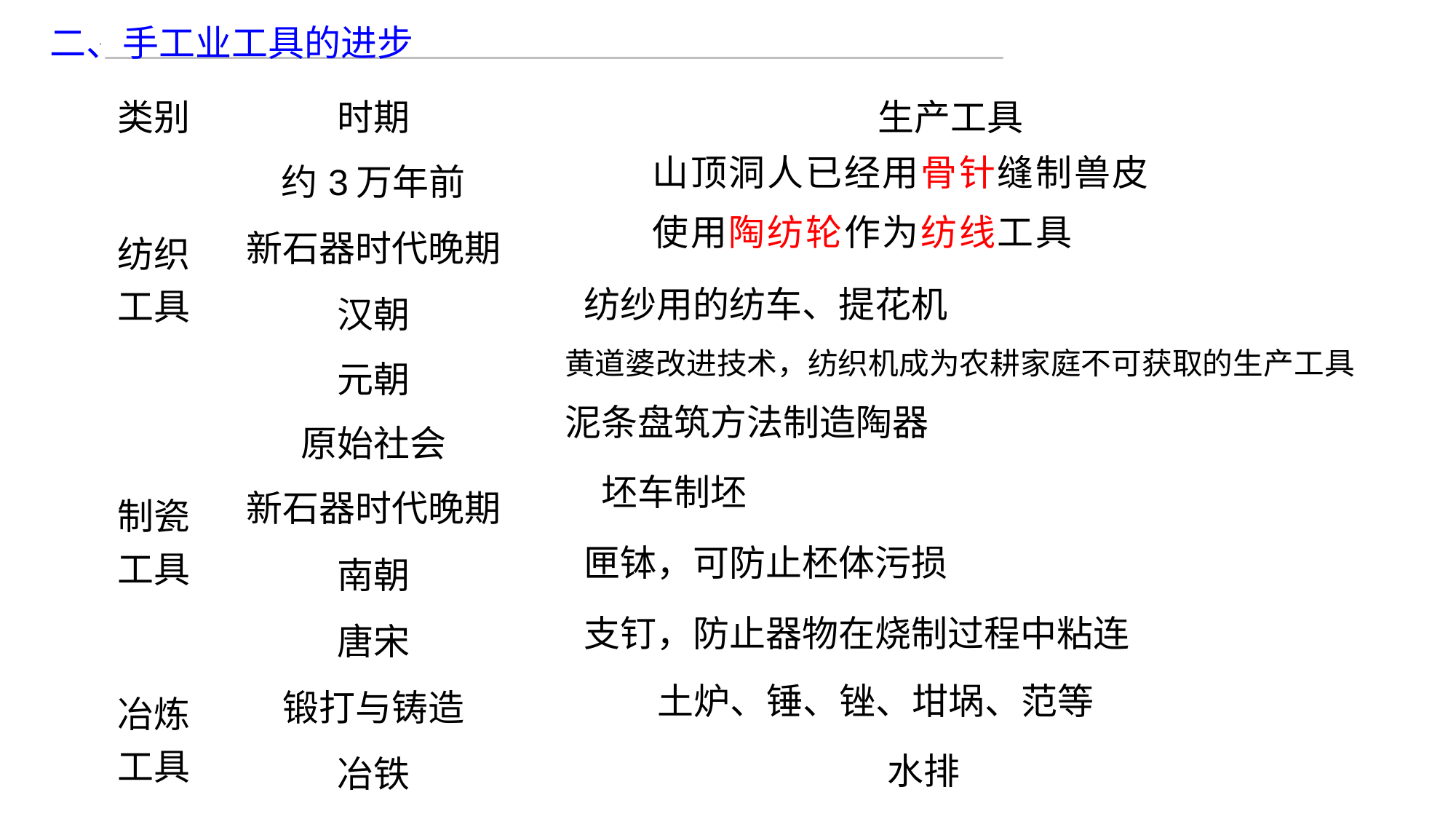

二、手工业工具的进步

| 类别 | 时期 | 生产工具 |
| --- | --- | --- |
| 纺织 工具 | 约3万年前 |  |
|  | 新石器时代晚期 |  |
|  | 汉朝 |  |
|  | 元朝 |  |
| 制瓷 工具 | 原始社会 |  |
|  | 新石器时代晚期 |  |
|  | 南朝 |  |
|  | 唐宋 |  |
| 冶炼 工具 | 锻打与铸造 |  |
|  | 冶铁 |  |
山顶洞人已经用骨针缝制兽皮
使用陶纺轮作为纺线工具
纺纱用的纺车、提花机
黄道婆改进技术，纺织机成为农耕家庭不可获取的生产工具
泥条盘筑方法制造陶器
坯车制坯
匣钵，可防止柸体污损
支钉，防止器物在烧制过程中粘连
土炉、锤、锉、坩埚、范等
水排